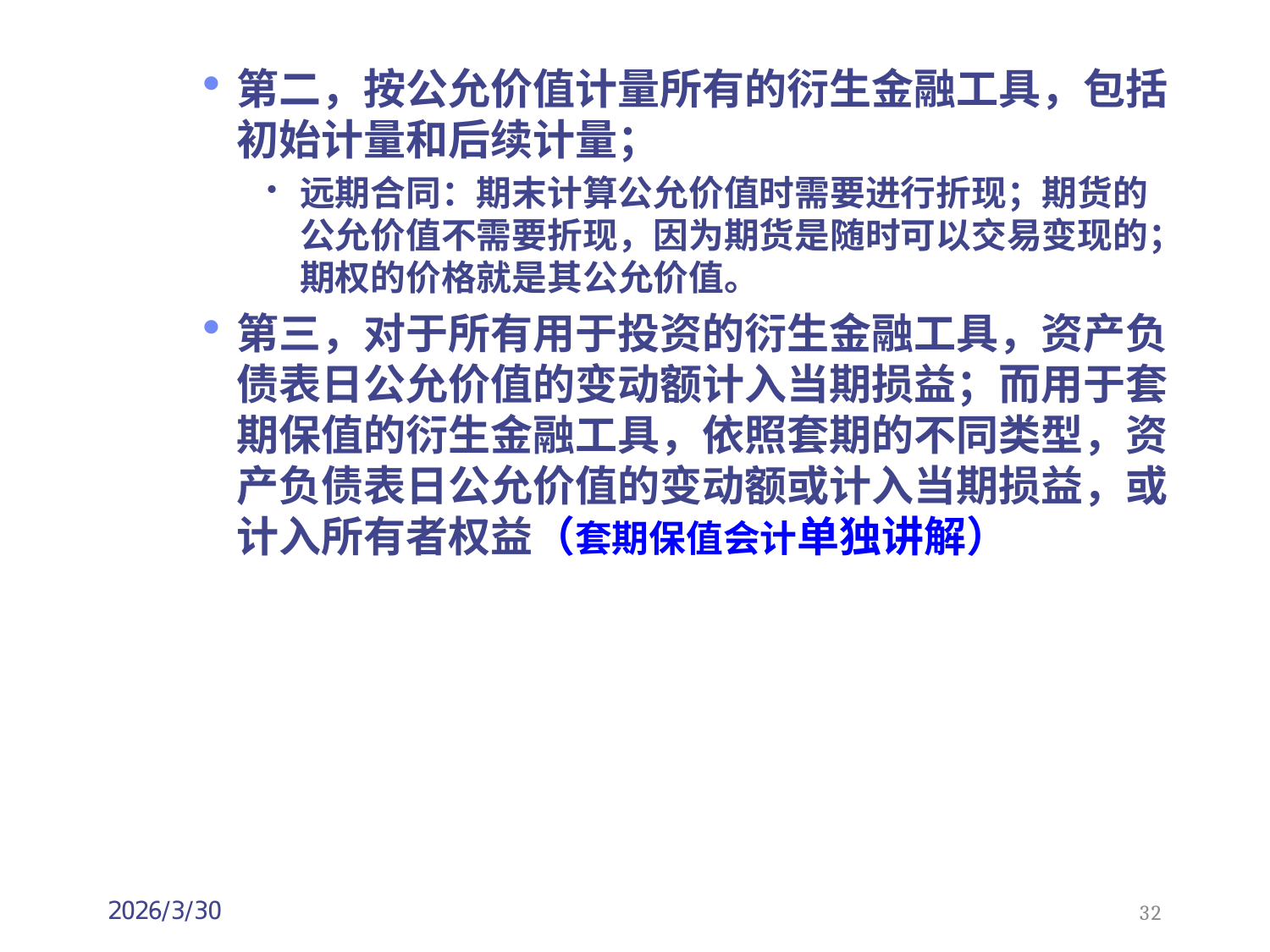

第二，按公允价值计量所有的衍生金融工具，包括初始计量和后续计量；
远期合同：期末计算公允价值时需要进行折现；期货的公允价值不需要折现，因为期货是随时可以交易变现的；期权的价格就是其公允价值。
第三，对于所有用于投资的衍生金融工具，资产负债表日公允价值的变动额计入当期损益；而用于套期保值的衍生金融工具，依照套期的不同类型，资产负债表日公允价值的变动额或计入当期损益，或计入所有者权益（套期保值会计单独讲解）
2026/3/30
32